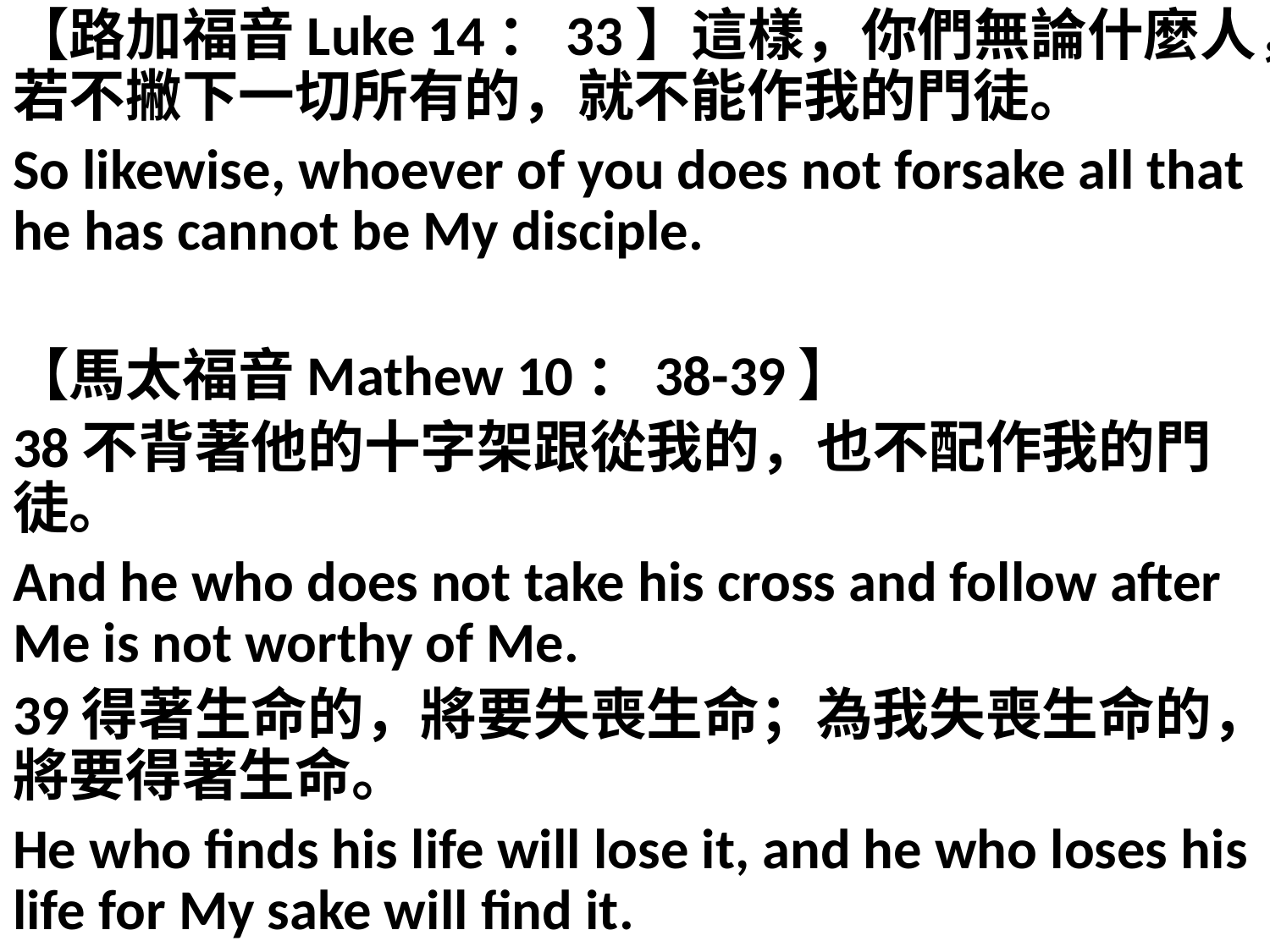

【路加福音Luke 14：33】這樣，你們無論什麼人，若不撇下一切所有的，就不能作我的門徒。
So likewise, whoever of you does not forsake all that he has cannot be My disciple.

【馬太福音Mathew 10：38-39】
38不背著他的十字架跟從我的，也不配作我的門徒。
And he who does not take his cross and follow after Me is not worthy of Me.
39得著生命的，將要失喪生命；為我失喪生命的，將要得著生命。
He who finds his life will lose it, and he who loses his life for My sake will find it.